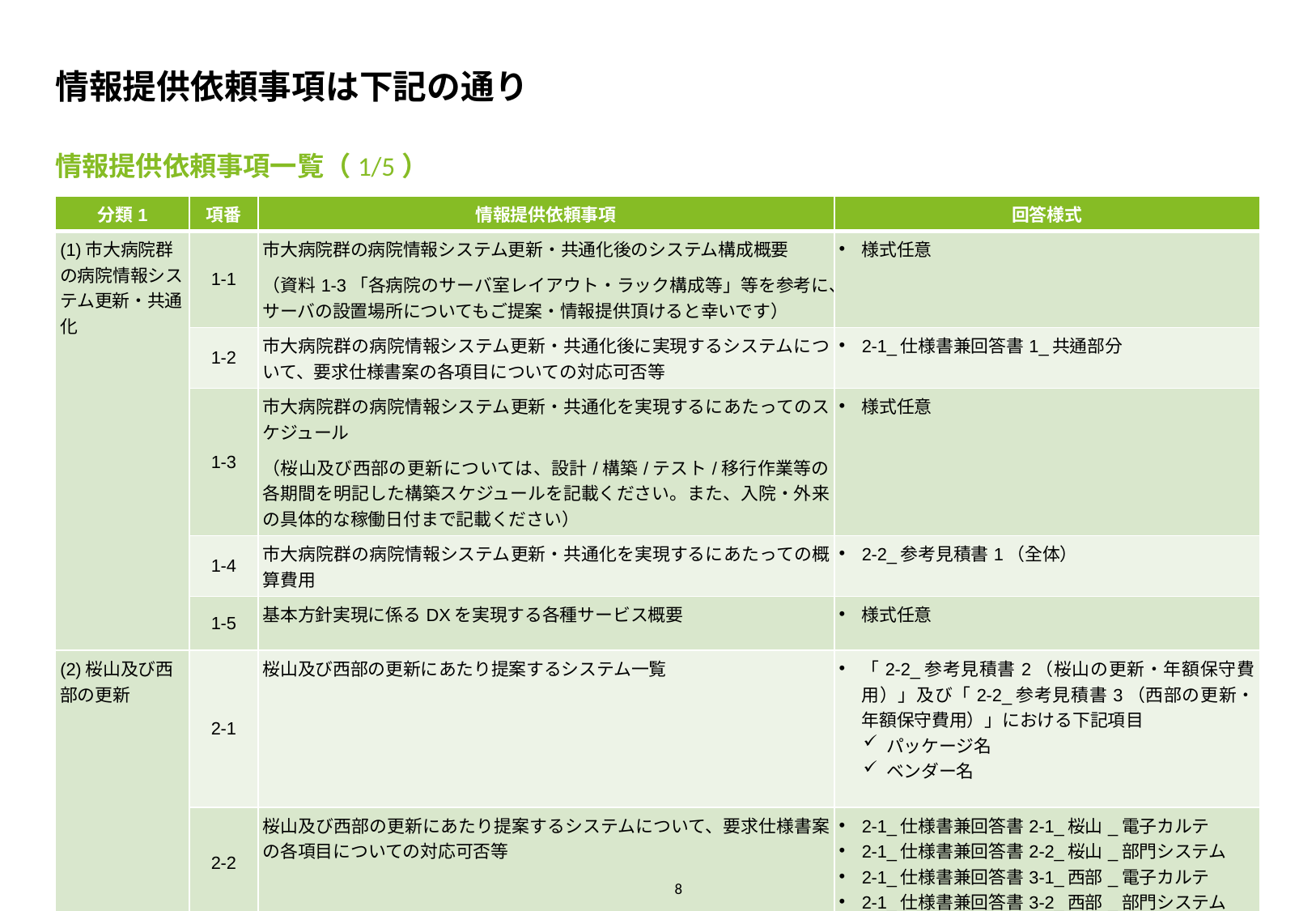

# 情報提供依頼事項は下記の通り
情報提供依頼事項一覧（1/5）
| 分類1 | 項番 | 情報提供依頼事項 | 回答様式 |
| --- | --- | --- | --- |
| (1)市大病院群の病院情報システム更新・共通化 | 1-1 | 市大病院群の病院情報システム更新・共通化後のシステム構成概要 （資料1-3「各病院のサーバ室レイアウト・ラック構成等」等を参考に、サーバの設置場所についてもご提案・情報提供頂けると幸いです） | 様式任意 |
|  | 1-2 | 市大病院群の病院情報システム更新・共通化後に実現するシステムについて、要求仕様書案の各項目についての対応可否等 | 2-1\_仕様書兼回答書1\_共通部分 |
|  | 1-3 | 市大病院群の病院情報システム更新・共通化を実現するにあたってのスケジュール （桜山及び西部の更新については、設計/構築/テスト/移行作業等の各期間を明記した構築スケジュールを記載ください。また、入院・外来の具体的な稼働日付まで記載ください） | 様式任意 |
|  | 1-4 | 市大病院群の病院情報システム更新・共通化を実現するにあたっての概算費用 | 2-2\_参考見積書1（全体） |
|  | 1-5 | 基本方針実現に係るDXを実現する各種サービス概要 | 様式任意 |
| (2)桜山及び西部の更新 | 2-1 | 桜山及び西部の更新にあたり提案するシステム一覧 | 「2-2\_参考見積書2（桜山の更新・年額保守費用）」及び「2-2\_参考見積書3（西部の更新・年額保守費用）」における下記項目 パッケージ名 ベンダー名 |
|  | 2-2 | 桜山及び西部の更新にあたり提案するシステムについて、要求仕様書案の各項目についての対応可否等 | 2-1\_仕様書兼回答書2-1\_桜山\_電子カルテ 2-1\_仕様書兼回答書2-2\_桜山\_部門システム 2-1\_仕様書兼回答書3-1\_西部\_電子カルテ 2-1\_仕様書兼回答書3-2\_西部\_部門システム |
|  | 2-3 | 桜山及び西部の更新に係る費用 | 2-2\_参考見積書2（桜山の更新・年額保守費用） 2-2\_参考見積書3（西部の更新・年額保守費用） |
8